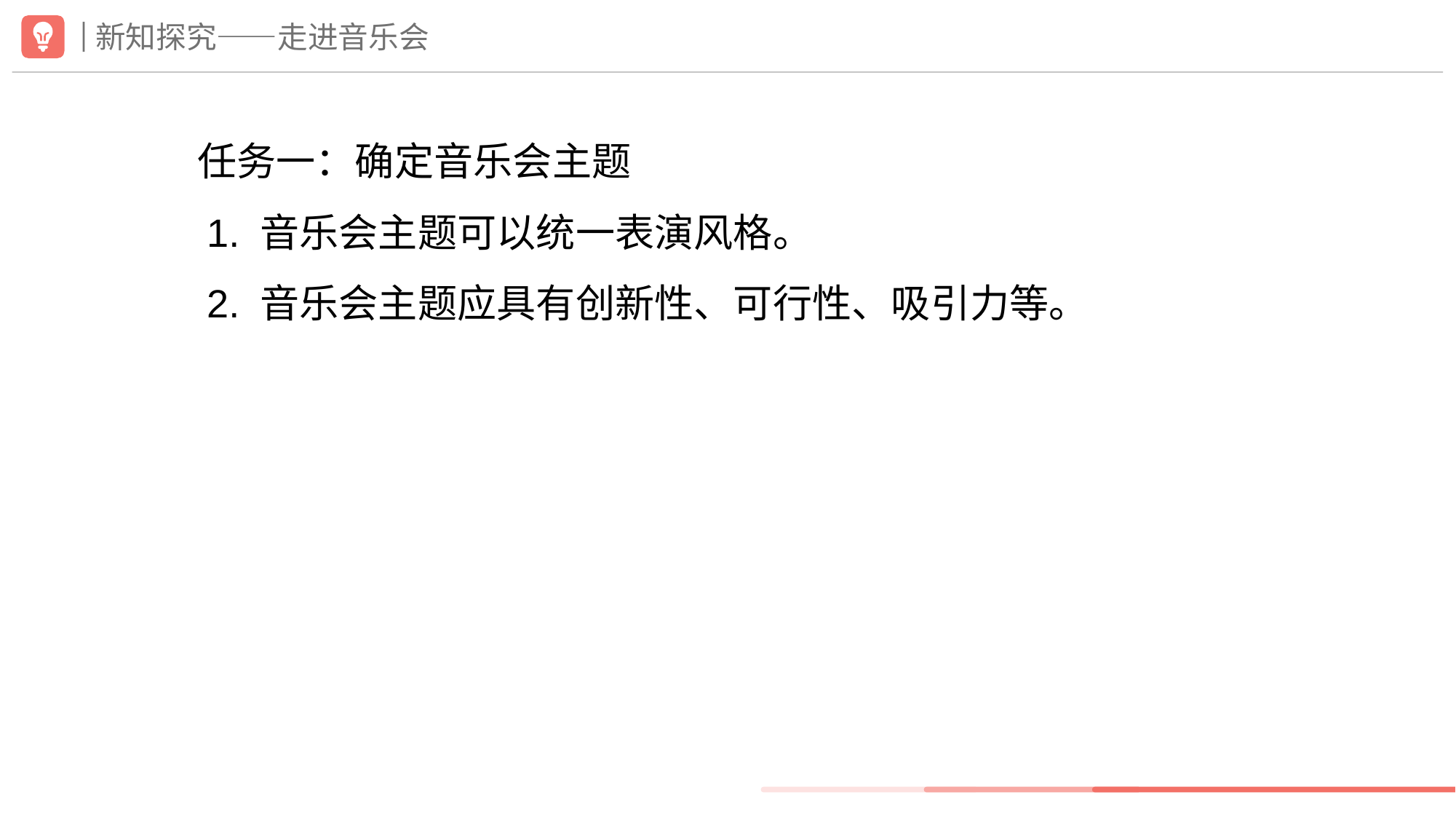

新知探究——走进音乐会

　　任务一：确定音乐会主题
　　1. 音乐会主题可以统一表演风格。
　　2. 音乐会主题应具有创新性、可行性、吸引力等。